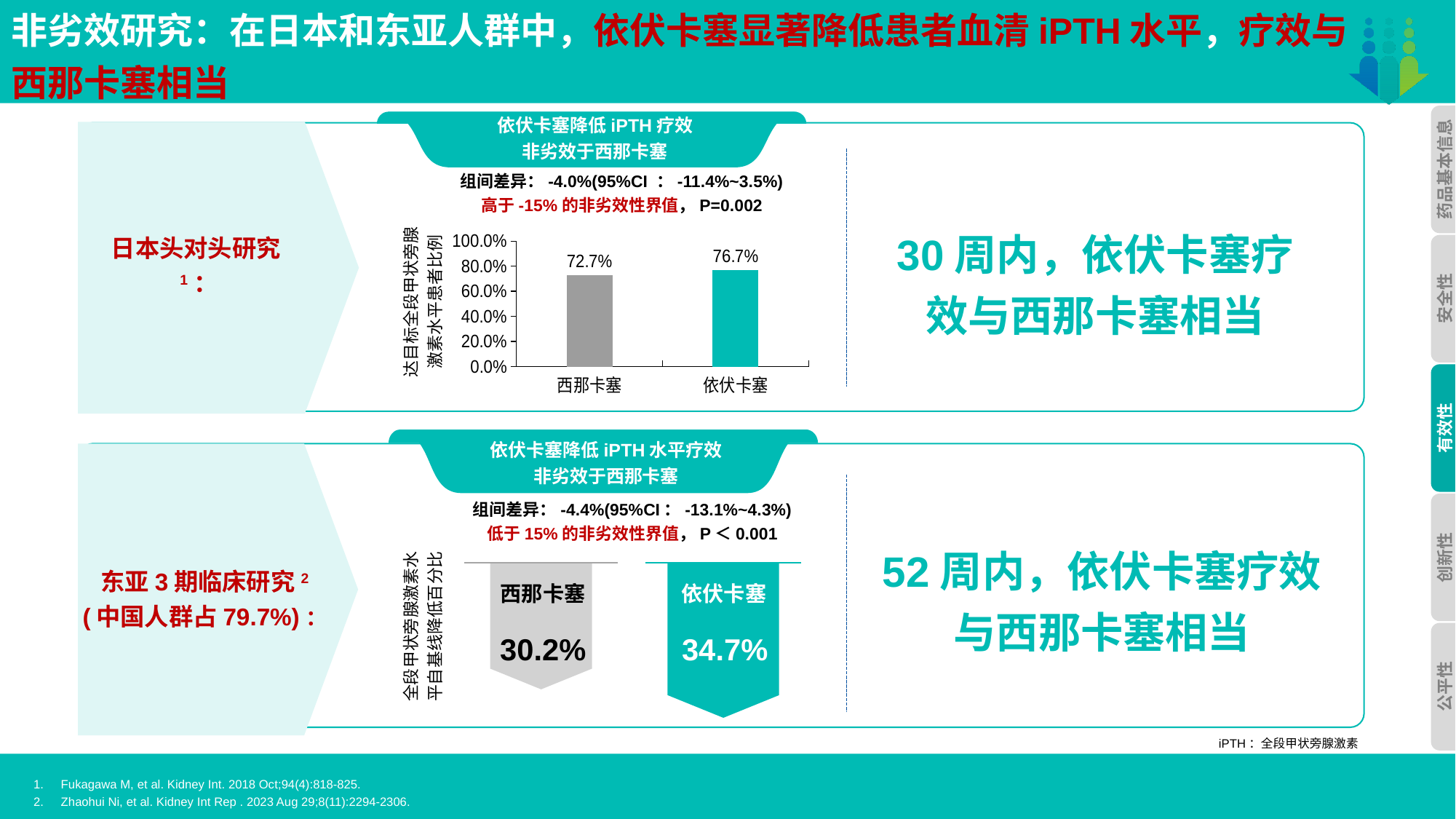

# 非劣效研究：在日本和东亚人群中，依伏卡塞显著降低患者血清iPTH水平，疗效与西那卡塞相当
药品基本信息
安全性
有效性
创新性
公平性
依伏卡塞降低iPTH疗效
非劣效于西那卡塞

日本头对头研究1：
组间差异：-4.0%(95%CI ：-11.4%~3.5%)
高于-15%的非劣效性界值，P=0.002
30周内，依伏卡塞疗效与西那卡塞相当

### Chart

| Category | 列2 |
|---|---|
| 西那卡塞 | 0.727 |
| 依伏卡塞 | 0.767 |
达目标全段甲状旁腺激素水平患者比例

依伏卡塞降低iPTH水平疗效
非劣效于西那卡塞

组间差异：-4.4%(95%CI：-13.1%~4.3%)
低于15%的非劣效性界值，P＜0.001
东亚3期临床研究2
(中国人群占79.7%)：
52周内，依伏卡塞疗效与西那卡塞相当

西那卡塞
依伏卡塞
30.2%
34.7%
全段甲状旁腺激素水平自基线降低百分比

iPTH：全段甲状旁腺激素
Fukagawa M, et al. Kidney Int. 2018 Oct;94(4):818-825.
Zhaohui Ni, et al. Kidney Int Rep . 2023 Aug 29;8(11):2294-2306.